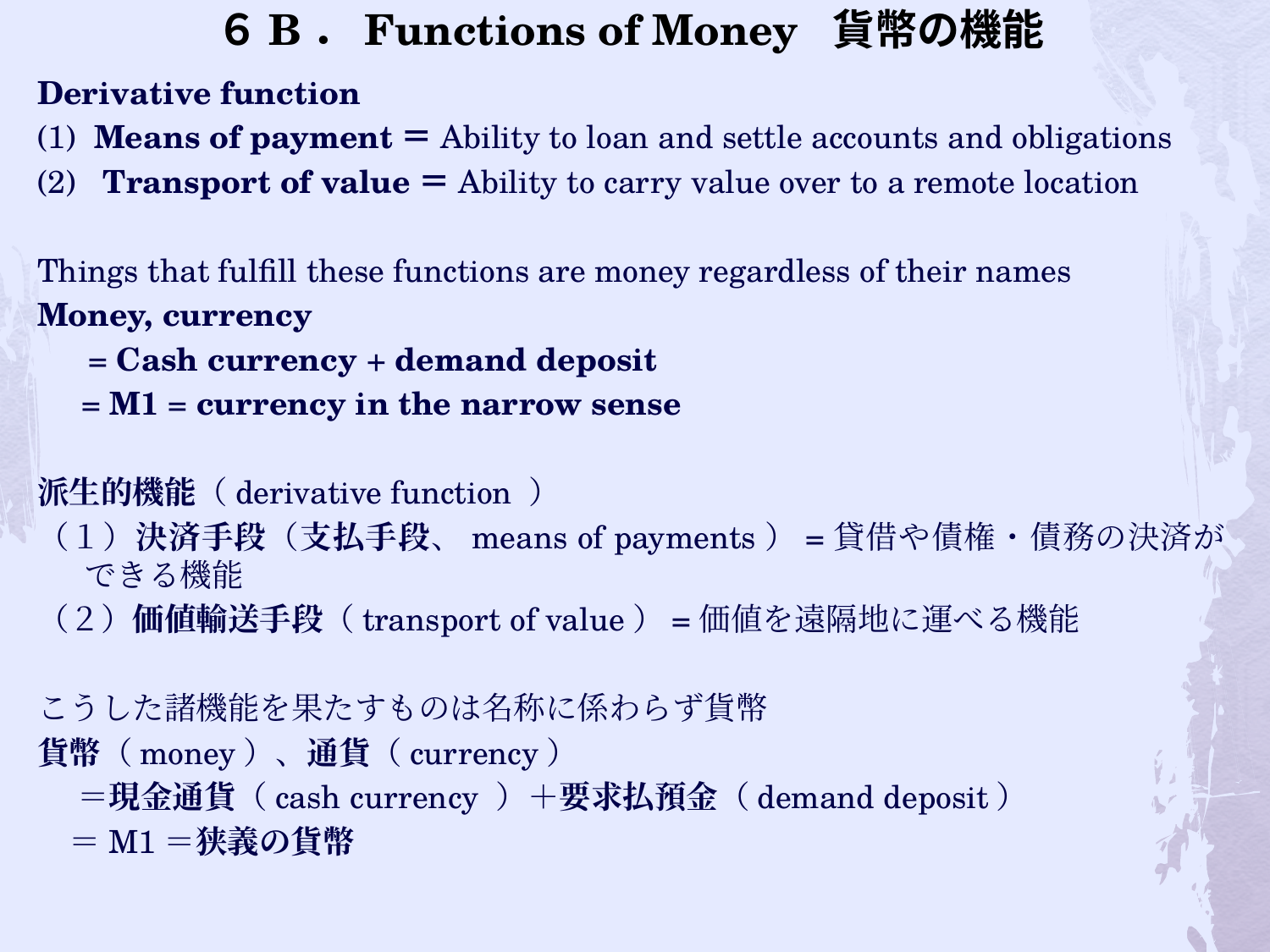

# ６B．Functions of Money  貨幣の機能
Derivative function
(1)  Means of payment＝Ability to loan and settle accounts and obligations
(2)   Transport of value＝Ability to carry value over to a remote location

Things that fulfill these functions are money regardless of their names
Money, currency
     = Cash currency + demand deposit
     = M1 = currency in the narrow sense

派生的機能（derivative function ）
（１）決済手段（支払手段、means of payments）=貸借や債権・債務の決済ができる機能
（２）価値輸送手段（transport of value）=価値を遠隔地に運べる機能

こうした諸機能を果たすものは名称に係わらず貨幣
貨幣（money）、通貨（currency）
    ＝現金通貨（cash currency ）＋要求払預金（demand deposit）
　＝M1＝狭義の貨幣